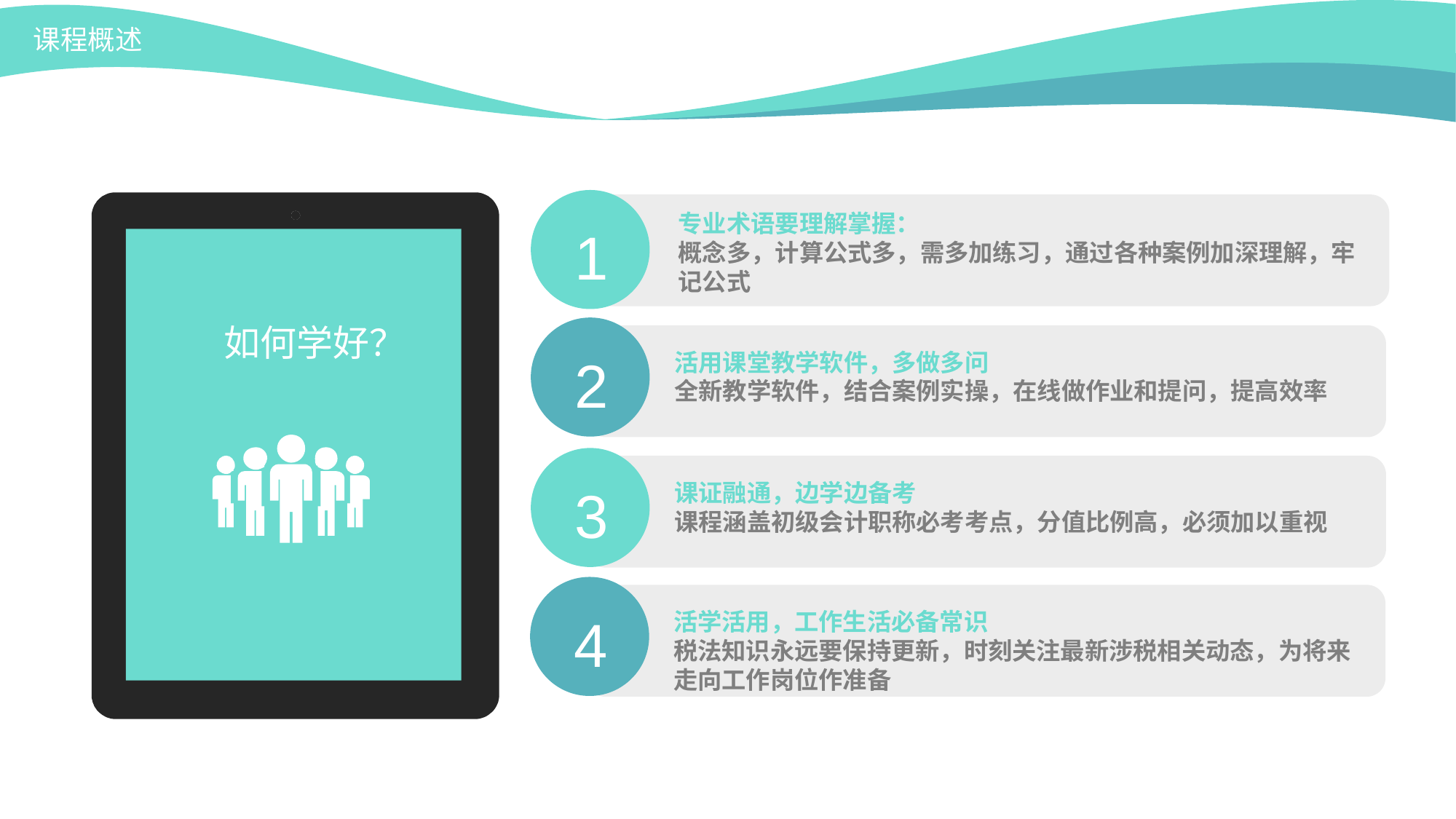

课程概述

1

专业术语要理解掌握：
概念多，计算公式多，需多加练习，通过各种案例加深理解，牢记公式

如何学好？

2

活用课堂教学软件，多做多问
全新教学软件，结合案例实操，在线做作业和提问，提高效率

3

课证融通，边学边备考
课程涵盖初级会计职称必考考点，分值比例高，必须加以重视

4

活学活用，工作生活必备常识
税法知识永远要保持更新，时刻关注最新涉税相关动态，为将来走向工作岗位作准备